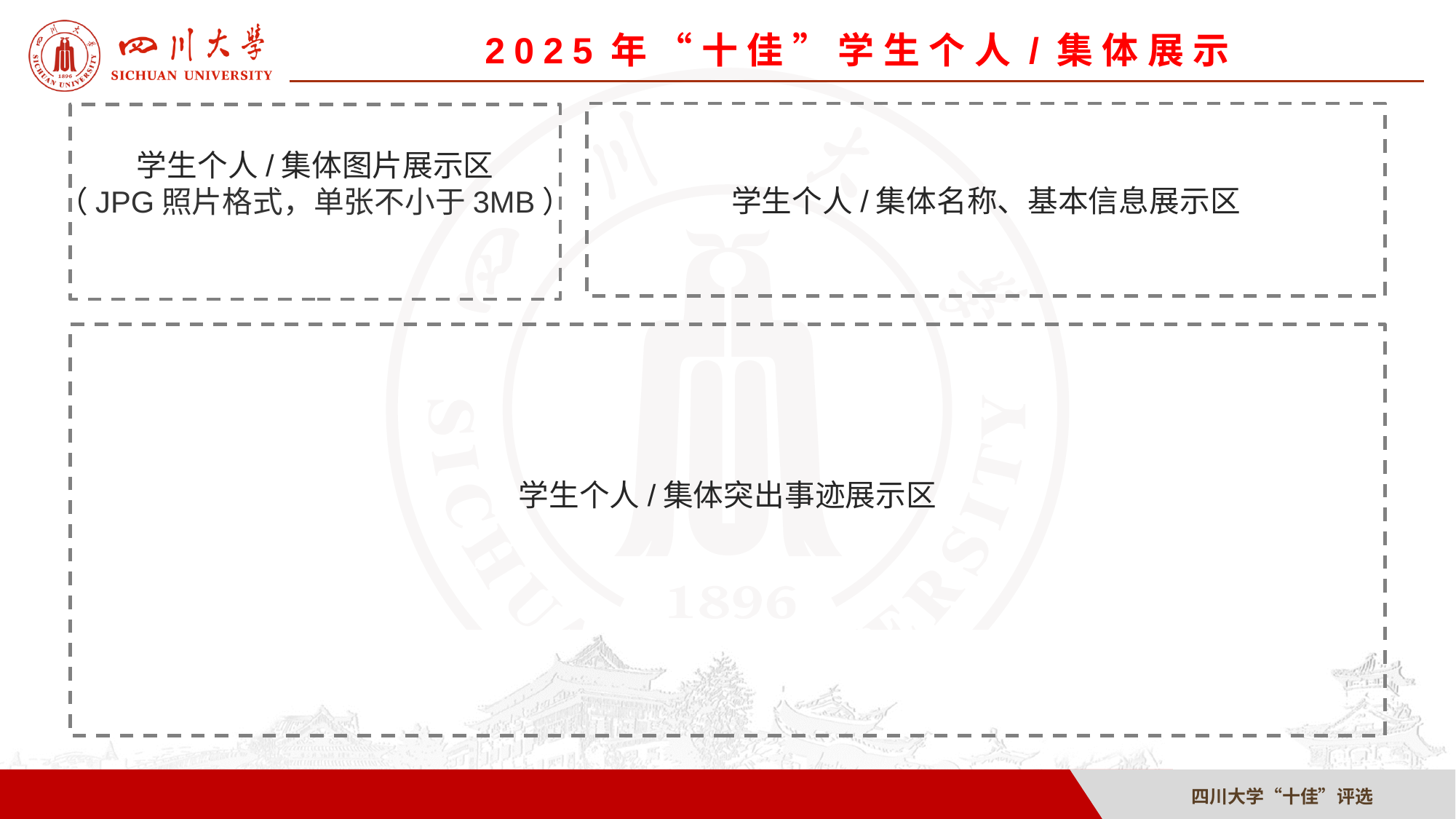

2025年“十佳”学生个人/集体展示

学生个人/集体名称、基本信息展示区

学生个人/集体图片展示区
（JPG照片格式，单张不小于3MB）

学生个人/集体突出事迹展示区